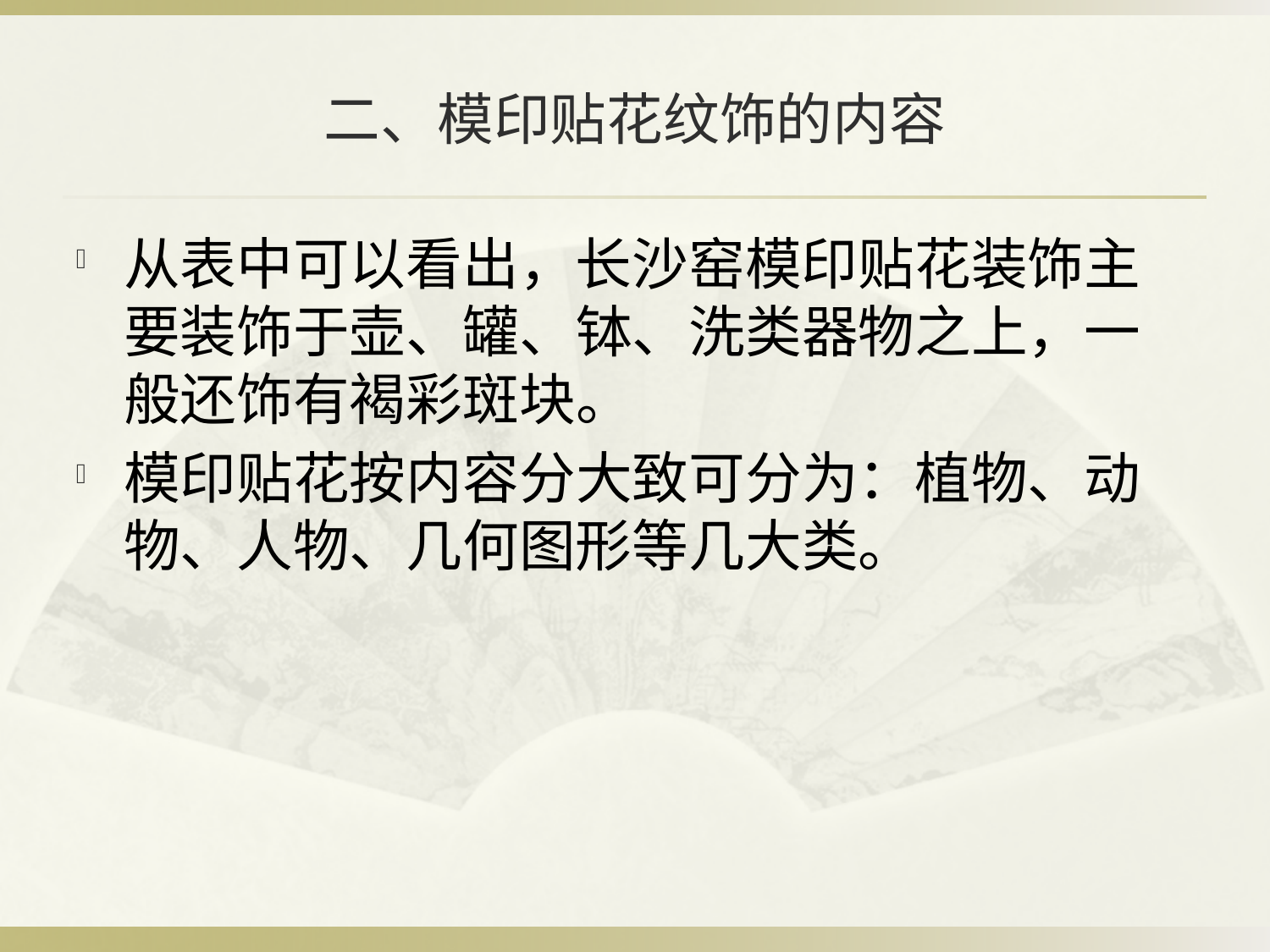

# 二、模印贴花纹饰的内容
从表中可以看出，长沙窑模印贴花装饰主要装饰于壶、罐、钵、洗类器物之上，一般还饰有褐彩斑块。
模印贴花按内容分大致可分为：植物、动物、人物、几何图形等几大类。